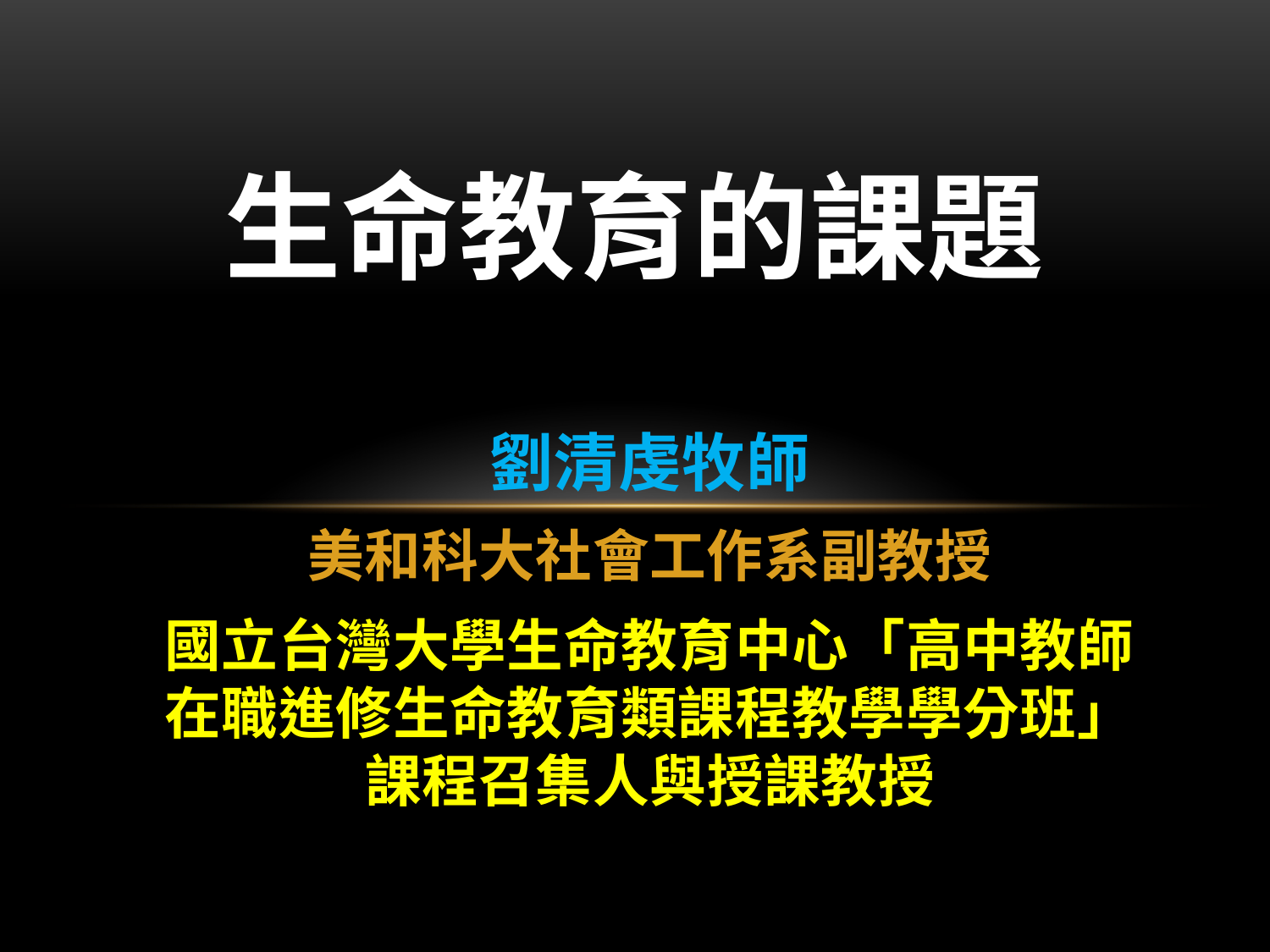

# 生命教育的課題
劉清虔牧師
美和科大社會工作系副教授
國立台灣大學生命教育中心「高中教師在職進修生命教育類課程教學學分班」課程召集人與授課教授